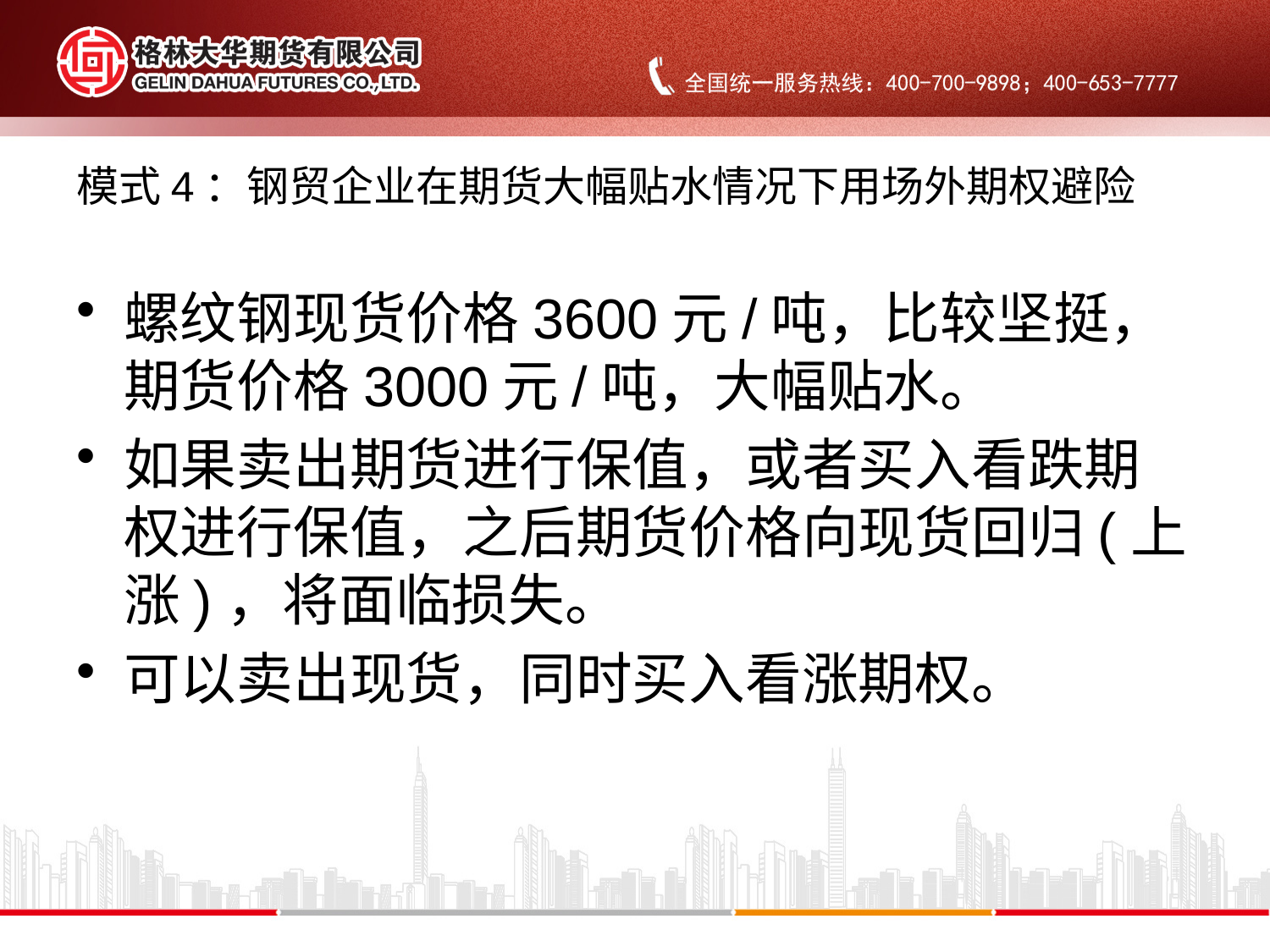

# 模式4：钢贸企业在期货大幅贴水情况下用场外期权避险
螺纹钢现货价格3600元/吨，比较坚挺，期货价格3000元/吨，大幅贴水。
如果卖出期货进行保值，或者买入看跌期权进行保值，之后期货价格向现货回归(上涨)，将面临损失。
可以卖出现货，同时买入看涨期权。